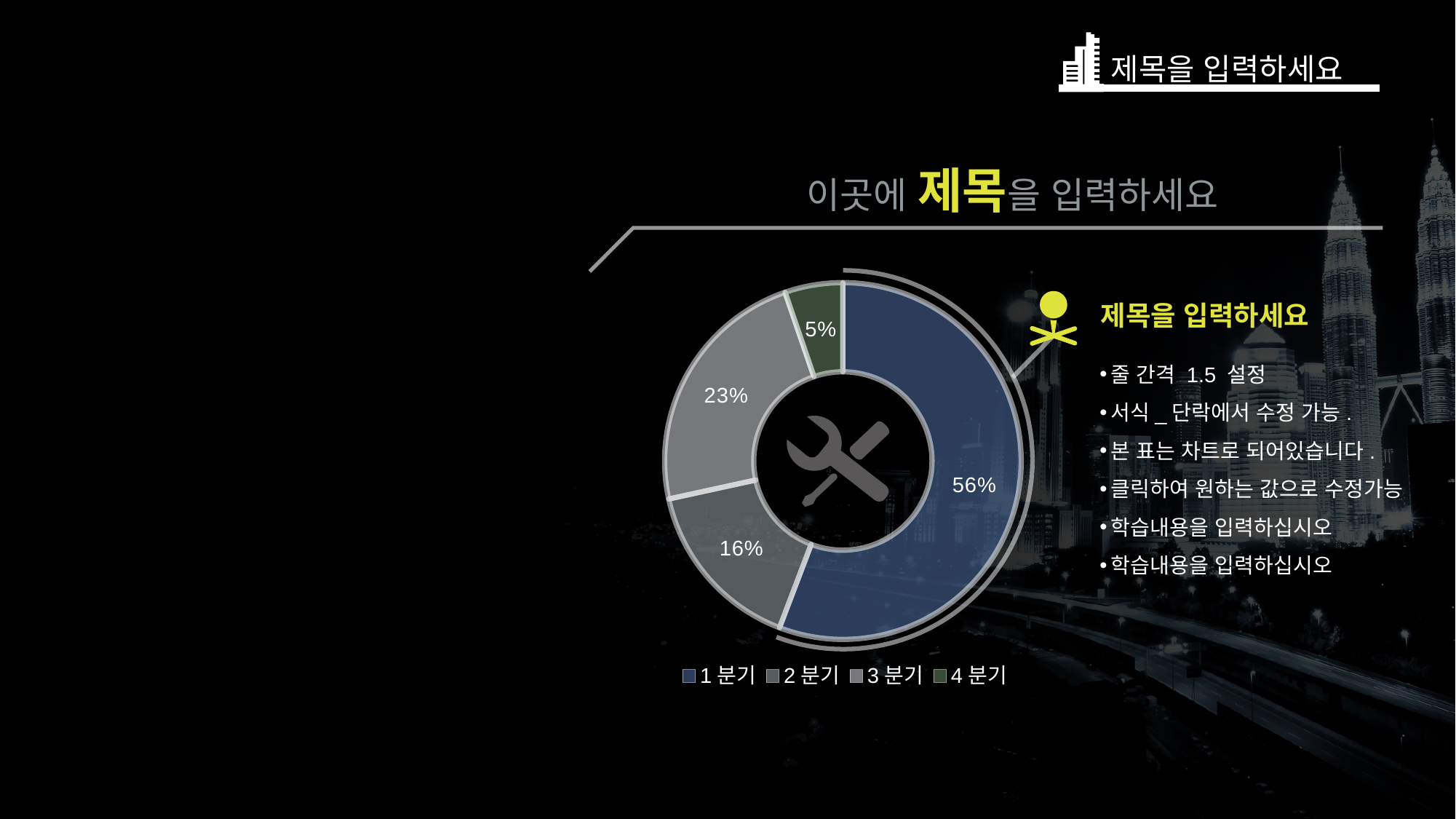

제목을 입력하세요
이곳에 제목을 입력하세요

### Chart

| Category | 판매 |
|---|---|
| 1분기 | 53.0 |
| 2분기 | 15.0 |
| 3분기 | 22.0 |
| 4분기 | 5.0 |

제목을 입력하세요
줄 간격 1.5 설정
서식_단락에서 수정 가능.
본 표는 차트로 되어있습니다.
클릭하여 원하는 값으로 수정가능
학습내용을 입력하십시오
학습내용을 입력하십시오